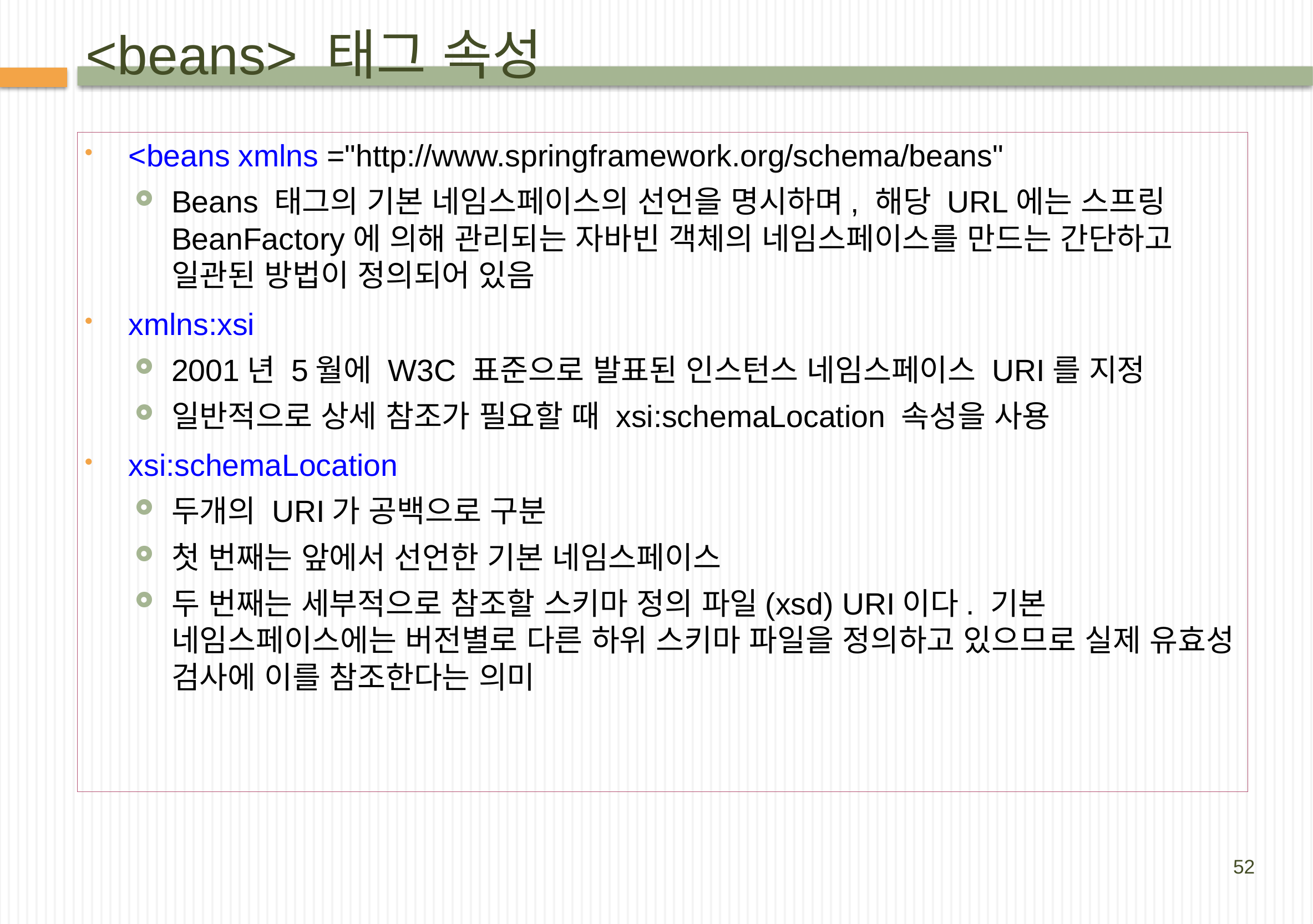

# <beans> 태그 속성
<beans xmlns ="http://www.springframework.org/schema/beans"
Beans 태그의 기본 네임스페이스의 선언을 명시하며, 해당 URL에는 스프링 BeanFactory에 의해 관리되는 자바빈 객체의 네임스페이스를 만드는 간단하고 일관된 방법이 정의되어 있음
xmlns:xsi
2001년 5월에 W3C 표준으로 발표된 인스턴스 네임스페이스 URI를 지정
일반적으로 상세 참조가 필요할 때 xsi:schemaLocation 속성을 사용
xsi:schemaLocation
두개의 URI가 공백으로 구분
첫 번째는 앞에서 선언한 기본 네임스페이스
두 번째는 세부적으로 참조할 스키마 정의 파일(xsd) URI이다. 기본 네임스페이스에는 버전별로 다른 하위 스키마 파일을 정의하고 있으므로 실제 유효성 검사에 이를 참조한다는 의미

52